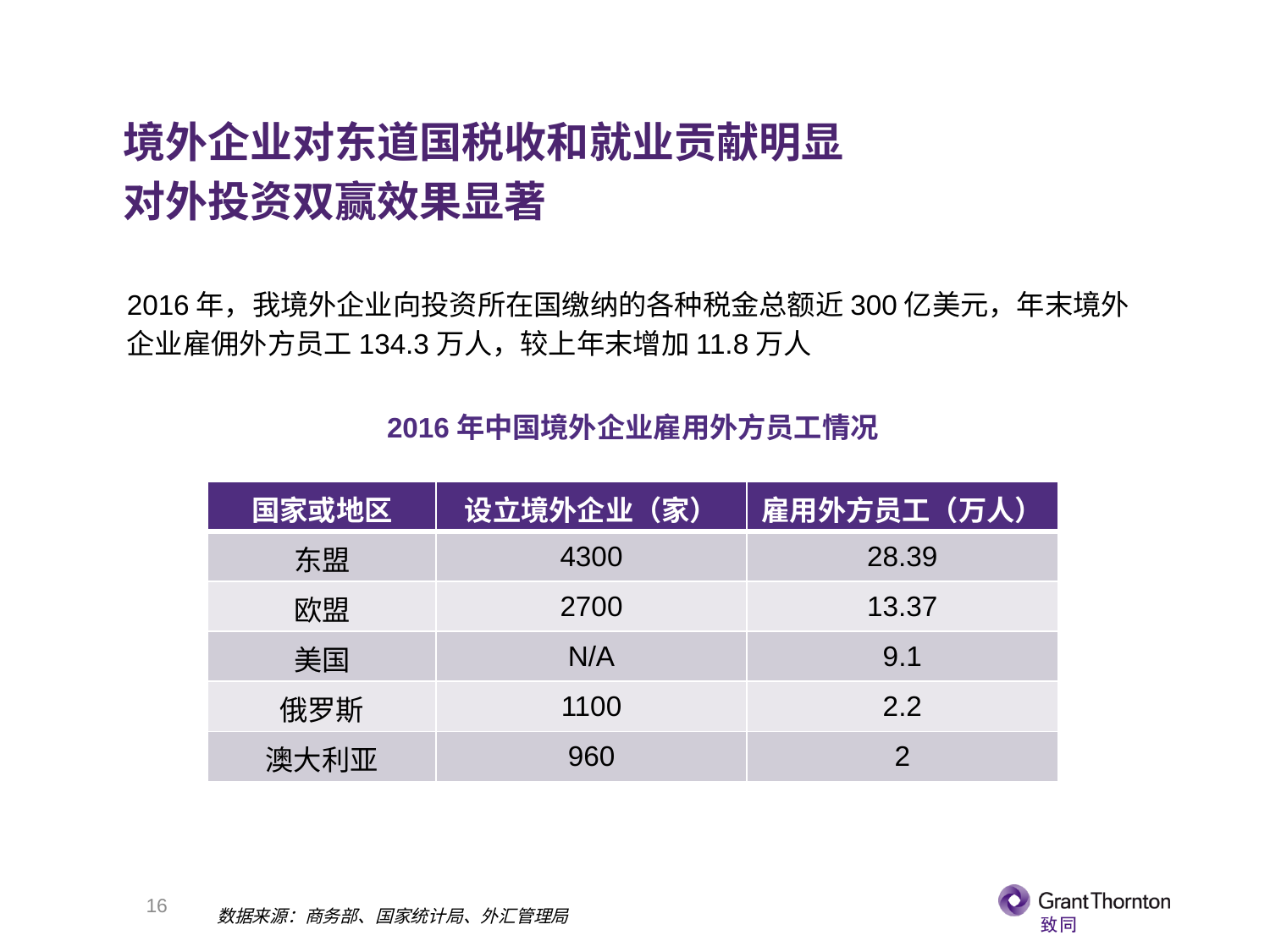

境外企业对东道国税收和就业贡献明显
对外投资双赢效果显著
2016年，我境外企业向投资所在国缴纳的各种税金总额近300亿美元，年末境外企业雇佣外方员工134.3万人，较上年末增加11.8万人
2016年中国境外企业雇用外方员工情况
| 国家或地区 | 设立境外企业（家） | 雇用外方员工（万人） |
| --- | --- | --- |
| 东盟 | 4300 | 28.39 |
| 欧盟 | 2700 | 13.37 |
| 美国 | N/A | 9.1 |
| 俄罗斯 | 1100 | 2.2 |
| 澳大利亚 | 960 | 2 |
16
数据来源：商务部、国家统计局、外汇管理局